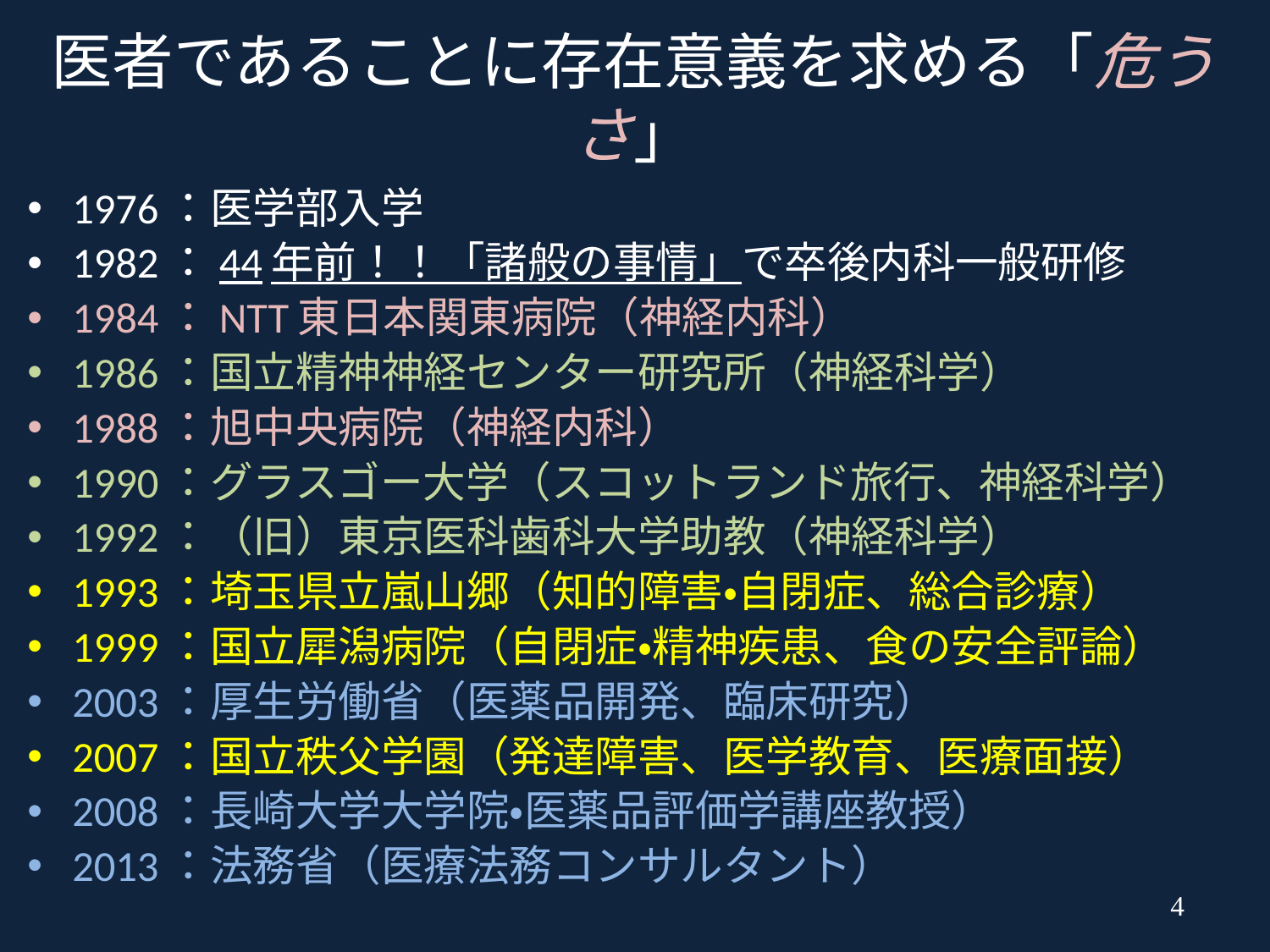

# 医者であることに存在意義を求める「危うさ」
1976：医学部入学
1982：44年前！！「諸般の事情」で卒後内科一般研修
1984：NTT東日本関東病院（神経内科）
1986：国立精神神経センター研究所（神経科学）
1988：旭中央病院（神経内科）
1990：グラスゴー大学（スコットランド旅行、神経科学）
1992：（旧）東京医科歯科大学助教（神経科学）
1993：埼玉県立嵐山郷（知的障害・自閉症、総合診療）
1999：国立犀潟病院（自閉症・精神疾患、食の安全評論）
2003：厚生労働省（医薬品開発、臨床研究）
2007：国立秩父学園（発達障害、医学教育、医療面接）
2008：長崎大学大学院・医薬品評価学講座教授）
2013：法務省（医療法務コンサルタント）
4